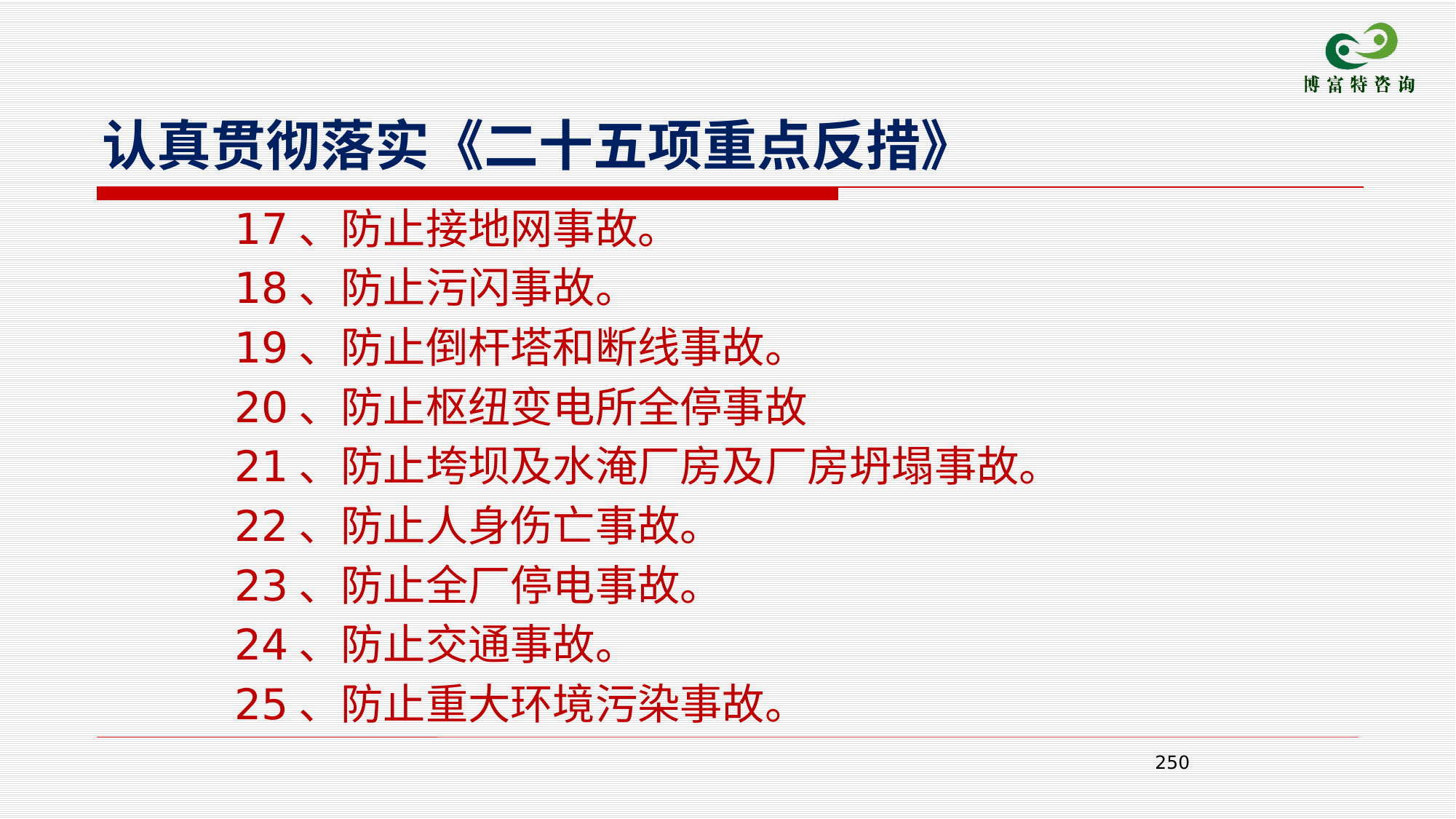

认真贯彻落实《二十五项重点反措》
     17、防止接地网事故。
     18、防止污闪事故。
     19、防止倒杆塔和断线事故。
     20、防止枢纽变电所全停事故
     21、防止垮坝及水淹厂房及厂房坍塌事故。
     22、防止人身伤亡事故。
     23、防止全厂停电事故。
     24、防止交通事故。
     25、防止重大环境污染事故。

250